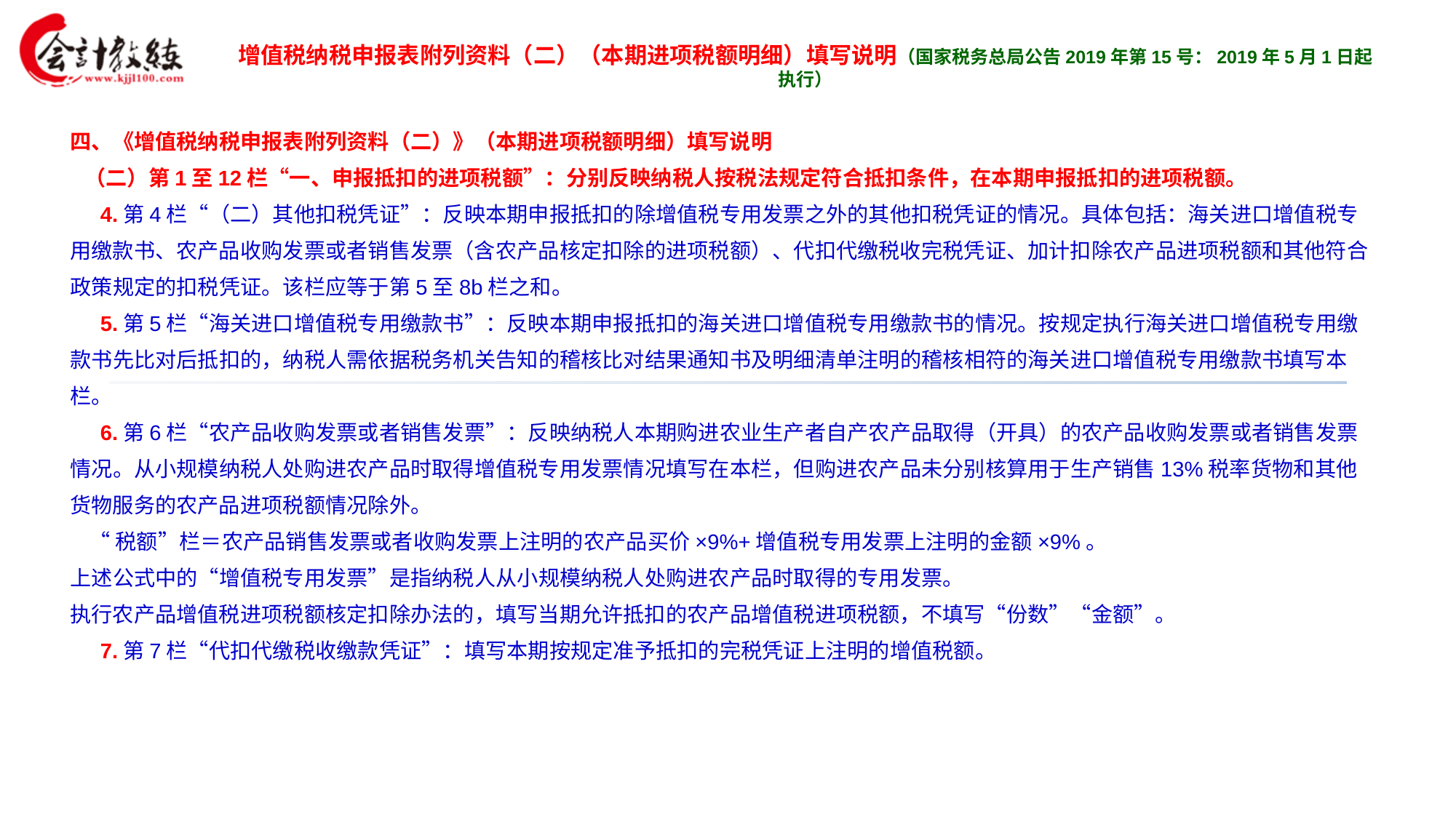

增值税纳税申报表附列资料（二）（本期进项税额明细）填写说明（国家税务总局公告2019年第15号：2019年5月1日起执行）
四、《增值税纳税申报表附列资料（二）》（本期进项税额明细）填写说明
  （二）第1至12栏“一、申报抵扣的进项税额”：分别反映纳税人按税法规定符合抵扣条件，在本期申报抵扣的进项税额。
     4.第4栏“（二）其他扣税凭证”：反映本期申报抵扣的除增值税专用发票之外的其他扣税凭证的情况。具体包括：海关进口增值税专用缴款书、农产品收购发票或者销售发票（含农产品核定扣除的进项税额）、代扣代缴税收完税凭证、加计扣除农产品进项税额和其他符合政策规定的扣税凭证。该栏应等于第5至8b栏之和。
     5.第5栏“海关进口增值税专用缴款书”：反映本期申报抵扣的海关进口增值税专用缴款书的情况。按规定执行海关进口增值税专用缴款书先比对后抵扣的，纳税人需依据税务机关告知的稽核比对结果通知书及明细清单注明的稽核相符的海关进口增值税专用缴款书填写本栏。
     6.第6栏“农产品收购发票或者销售发票”：反映纳税人本期购进农业生产者自产农产品取得（开具）的农产品收购发票或者销售发票情况。从小规模纳税人处购进农产品时取得增值税专用发票情况填写在本栏，但购进农产品未分别核算用于生产销售13%税率货物和其他货物服务的农产品进项税额情况除外。
    “税额”栏＝农产品销售发票或者收购发票上注明的农产品买价×9%+增值税专用发票上注明的金额×9%。
上述公式中的“增值税专用发票”是指纳税人从小规模纳税人处购进农产品时取得的专用发票。
执行农产品增值税进项税额核定扣除办法的，填写当期允许抵扣的农产品增值税进项税额，不填写“份数”“金额”。
     7.第7栏“代扣代缴税收缴款凭证”：填写本期按规定准予抵扣的完税凭证上注明的增值税额。